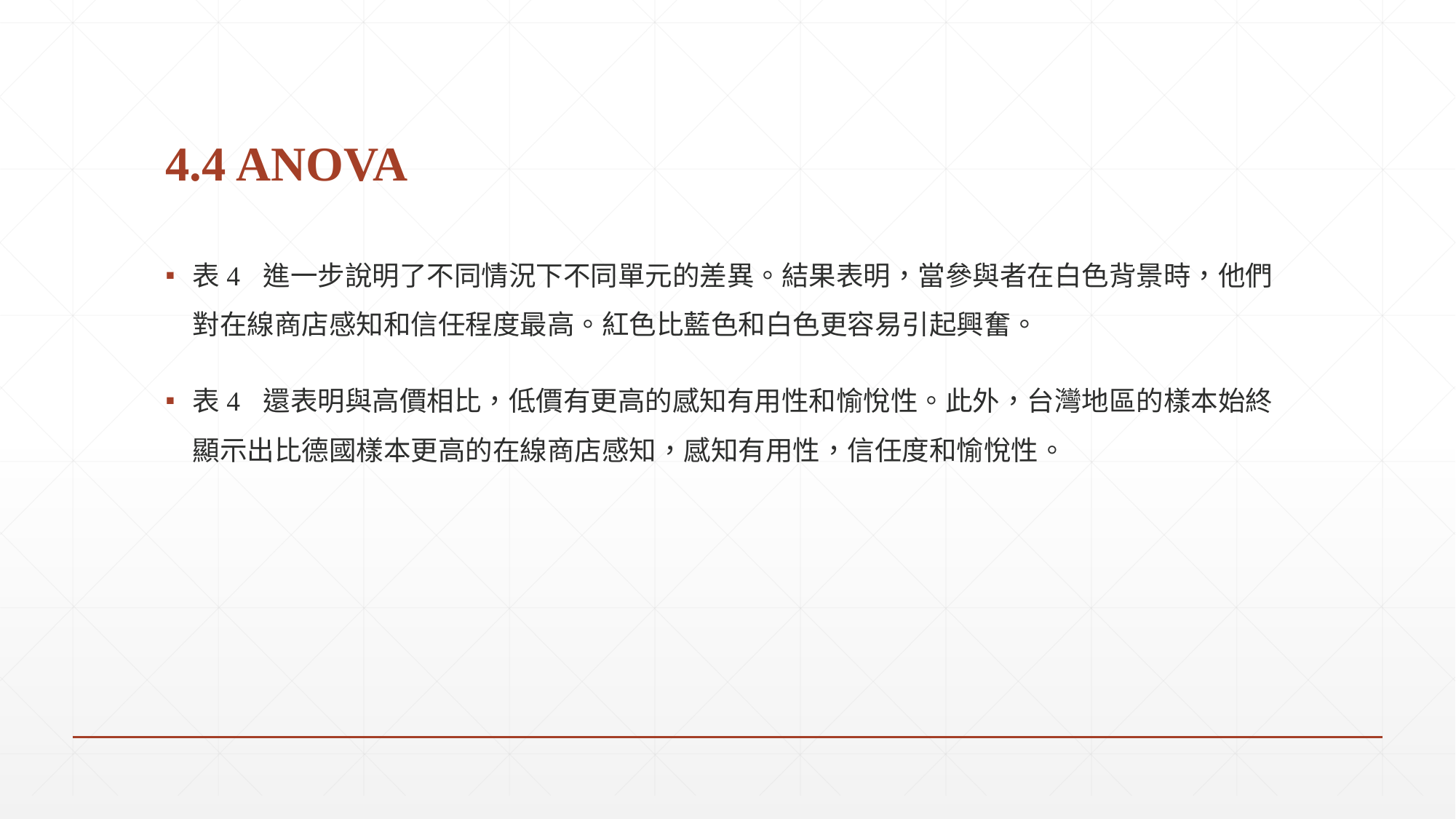

# 4.4 ANOVA
表4 進一步說明了不同情況下不同單元的差異。結果表明，當參與者在白色背景時，他們對在線商店感知和信任程度最高。紅色比藍色和白色更容易引起興奮。
表4 還表明與高價相比，低價有更高的感知有用性和愉悅性。此外，台灣地區的樣本始終顯示出比德國樣本更高的在線商店感知，感知有用性，信任度和愉悅性。